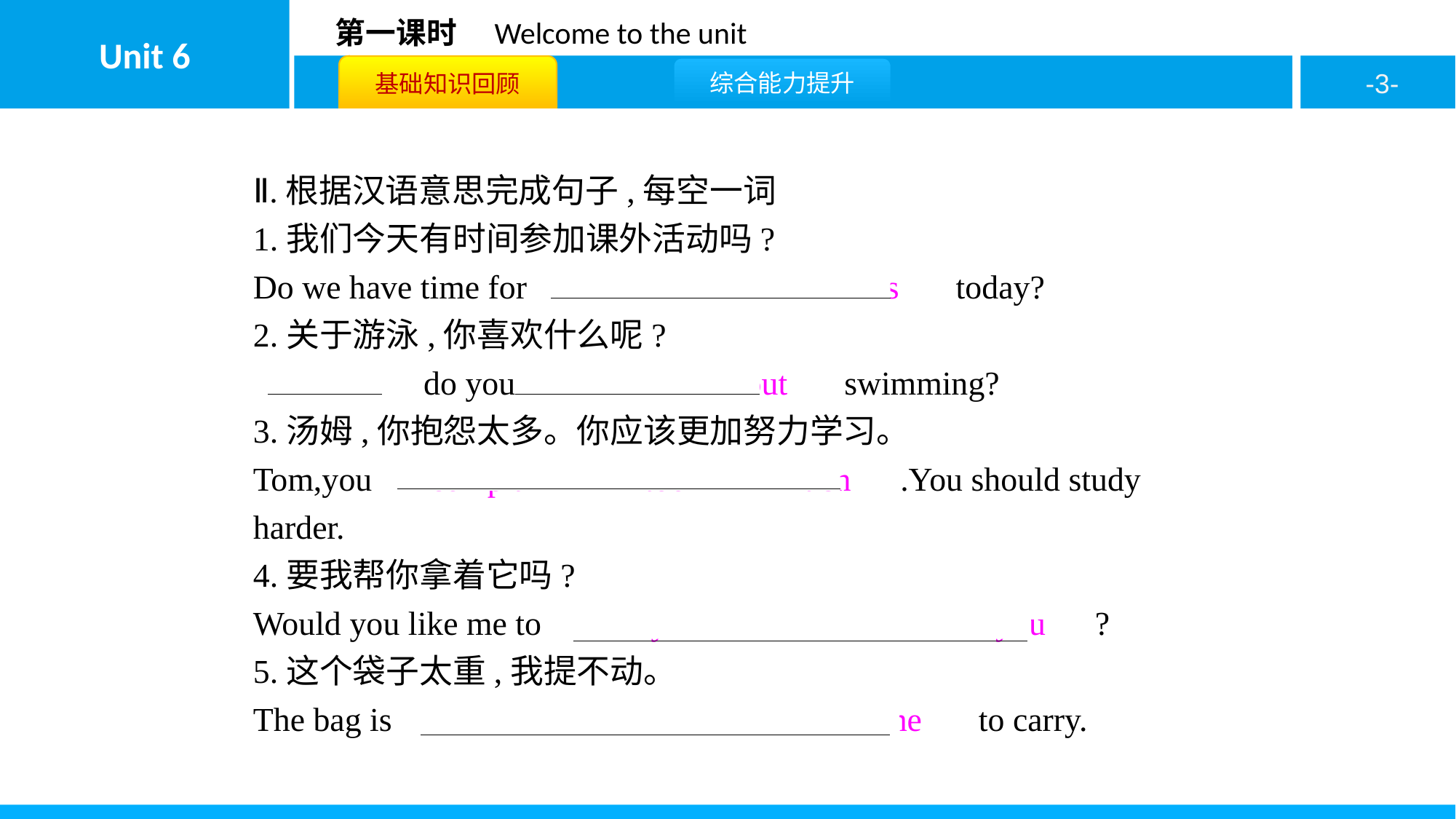

Ⅱ.根据汉语意思完成句子,每空一词
1.我们今天有时间参加课外活动吗?
Do we have time for 　outdoor　 　activities　 today?
2.关于游泳,你喜欢什么呢?
　What　 do you 　like　 　about　 swimming?
3.汤姆,你抱怨太多。你应该更加努力学习。
Tom,you 　complain　 　too　 　much　.You should study harder.
4.要我帮你拿着它吗?
Would you like me to 　carry　 　it　 　for　 　you　?
5.这个袋子太重,我提不动。
The bag is 　too　 　heavy　 　for　 　me　 to carry.